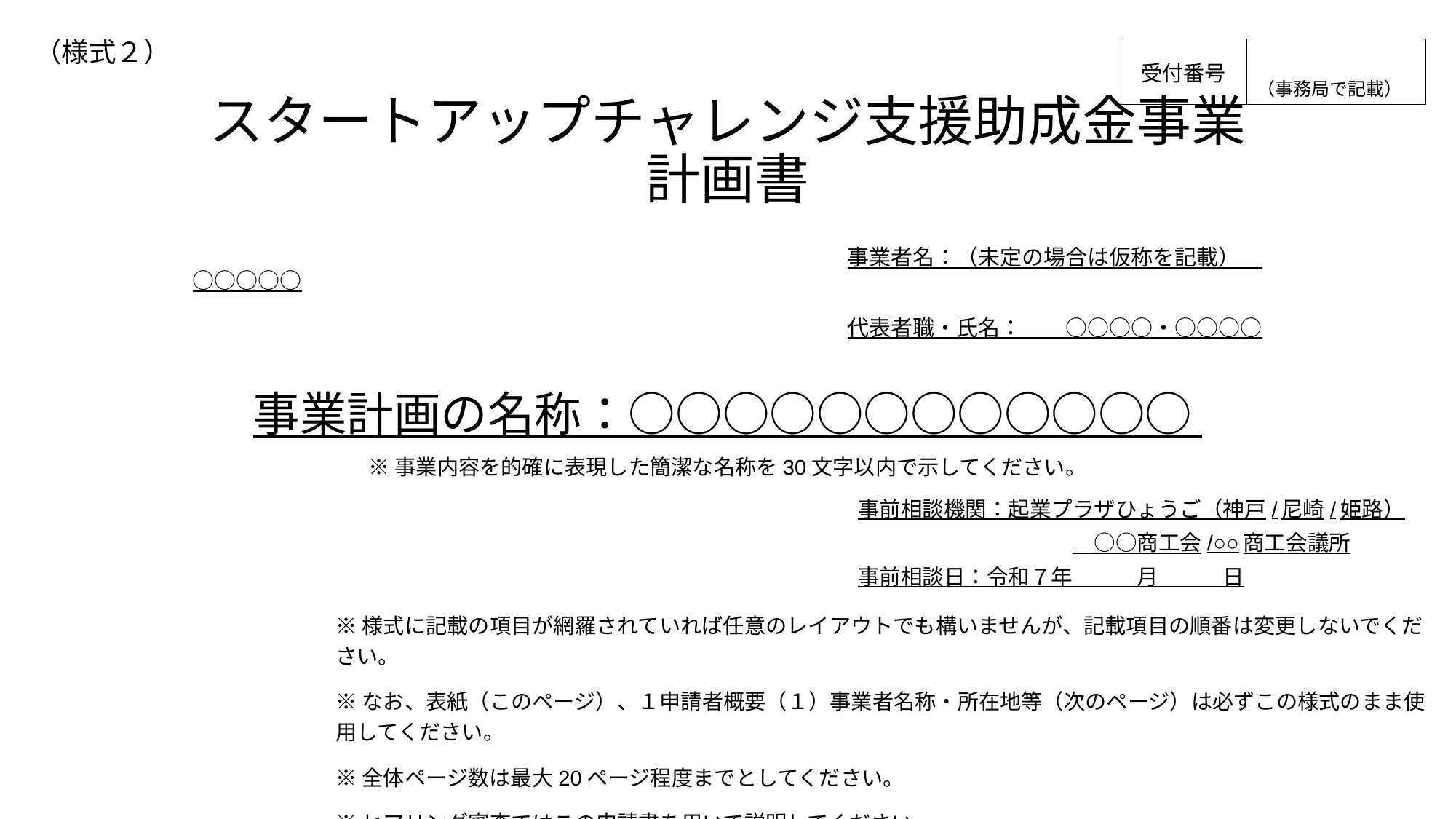

# スタートアップチャレンジ支援助成金事業計画書
（様式２）
| 受付番号 | （事務局で記載） |
| --- | --- |
　　　　　　　　　　　　　　　　　　　　　　　　　　　　　　事業者名：（未定の場合は仮称を記載）　○○○○○
　　
　　　　　　　　　　　　　　　　　　　　　　　　　　　　　　代表者職・氏名：　　○○○○・○○○○
事業計画の名称：○○○○○○○○○○○○
※事業内容を的確に表現した簡潔な名称を30文字以内で示してください。
　　　　　　　　　　　　　　　　　　　　　　　　　　　　　　　事前相談機関：起業プラザひょうご（神戸/尼崎/姫路）
　　　　　　　　　　　　　　　　　　　　　　　　　　　　　　　　　　　　　　　　　　○○商工会/○○商工会議所
　　　　　　　　　　　　　　　　　　　　　　　　　　　　　　　事前相談日：令和７年　　　月　　　日
※様式に記載の項目が網羅されていれば任意のレイアウトでも構いませんが、記載項目の順番は変更しないでください。
※なお、表紙（このページ）、１申請者概要（１）事業者名称・所在地等（次のページ）は必ずこの様式のまま使用してください。
※全体ページ数は最大20ページ程度までとしてください。
※ヒアリング審査ではこの申請書を用いて説明してください。